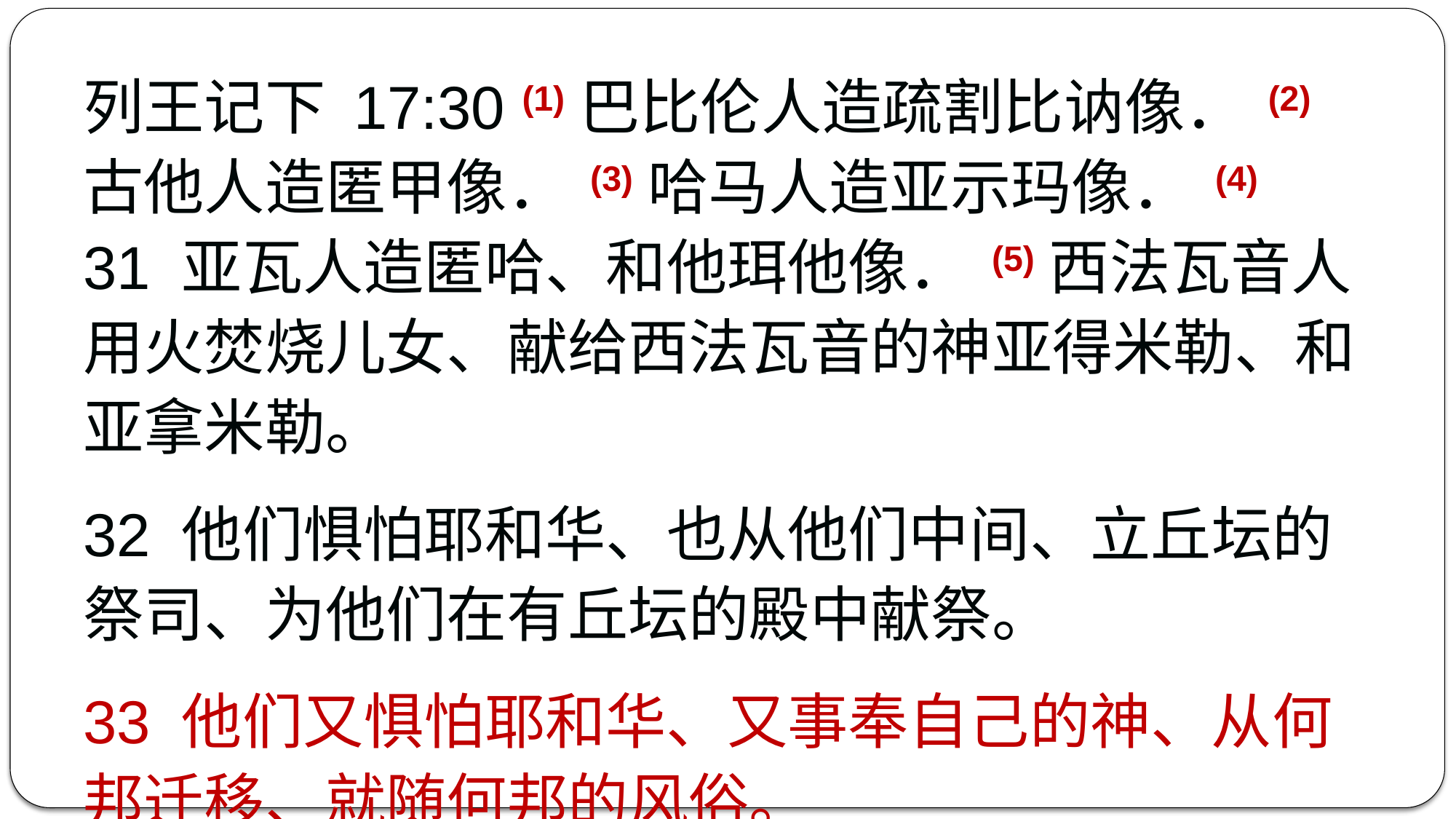

列王记下 17:30 (1)巴比伦人造疏割比讷像． (2)古他人造匿甲像． (3)哈马人造亚示玛像． (4) 31 亚瓦人造匿哈、和他珥他像． (5)西法瓦音人用火焚烧儿女、献给西法瓦音的神亚得米勒、和亚拿米勒。
32 他们惧怕耶和华、也从他们中间、立丘坛的祭司、为他们在有丘坛的殿中献祭。
33 他们又惧怕耶和华、又事奉自己的神、从何邦迁移、就随何邦的风俗。